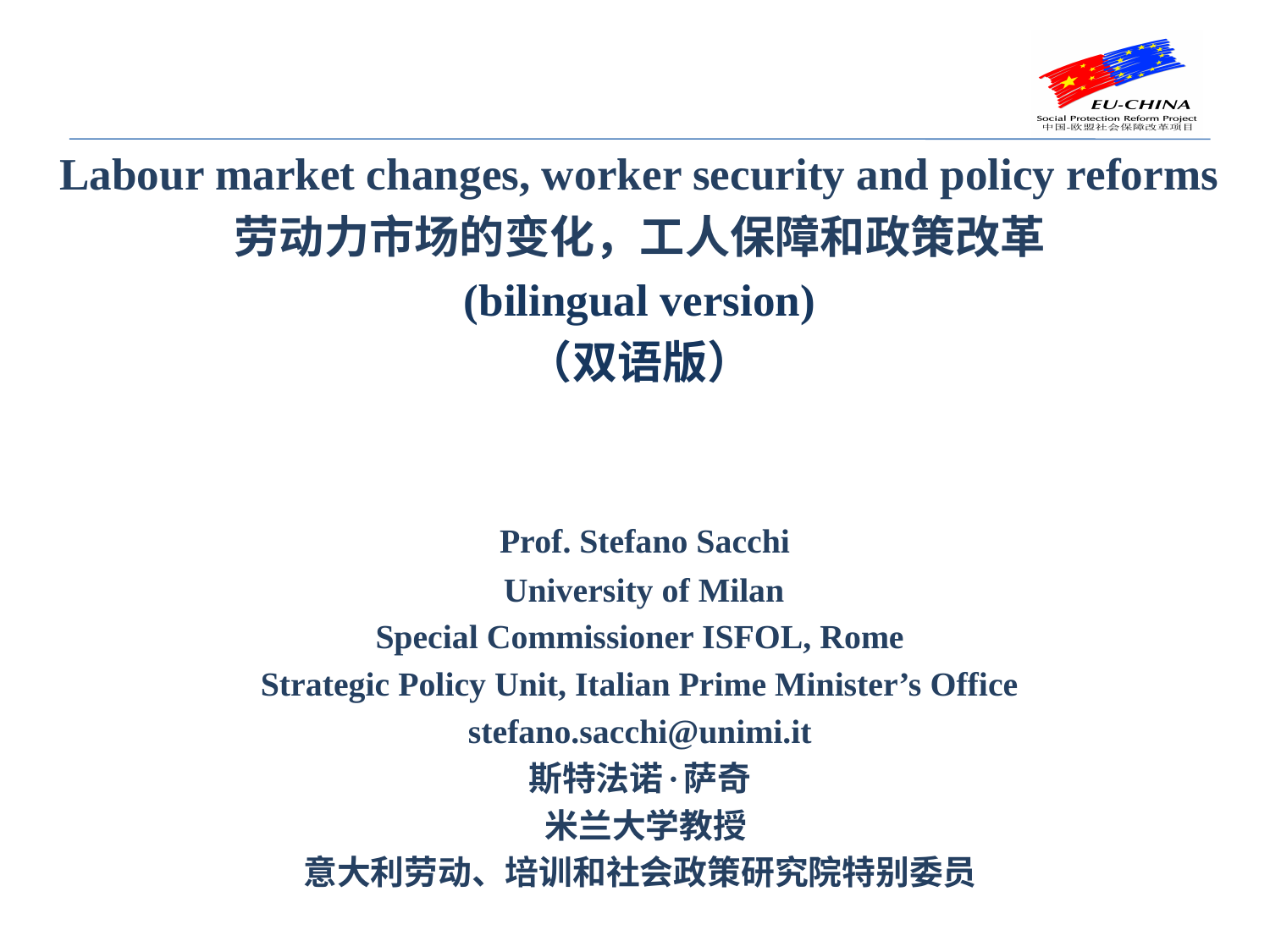

Labour market changes, worker security and policy reforms
劳动力市场的变化，工人保障和政策改革
(bilingual version)
（双语版）

 Prof. Stefano Sacchi
 University of Milan
Special Commissioner ISFOL, Rome
Strategic Policy Unit, Italian Prime Minister’s Office
stefano.sacchi@unimi.it
斯特法诺·萨奇
 米兰大学教授
意大利劳动、培训和社会政策研究院特别委员